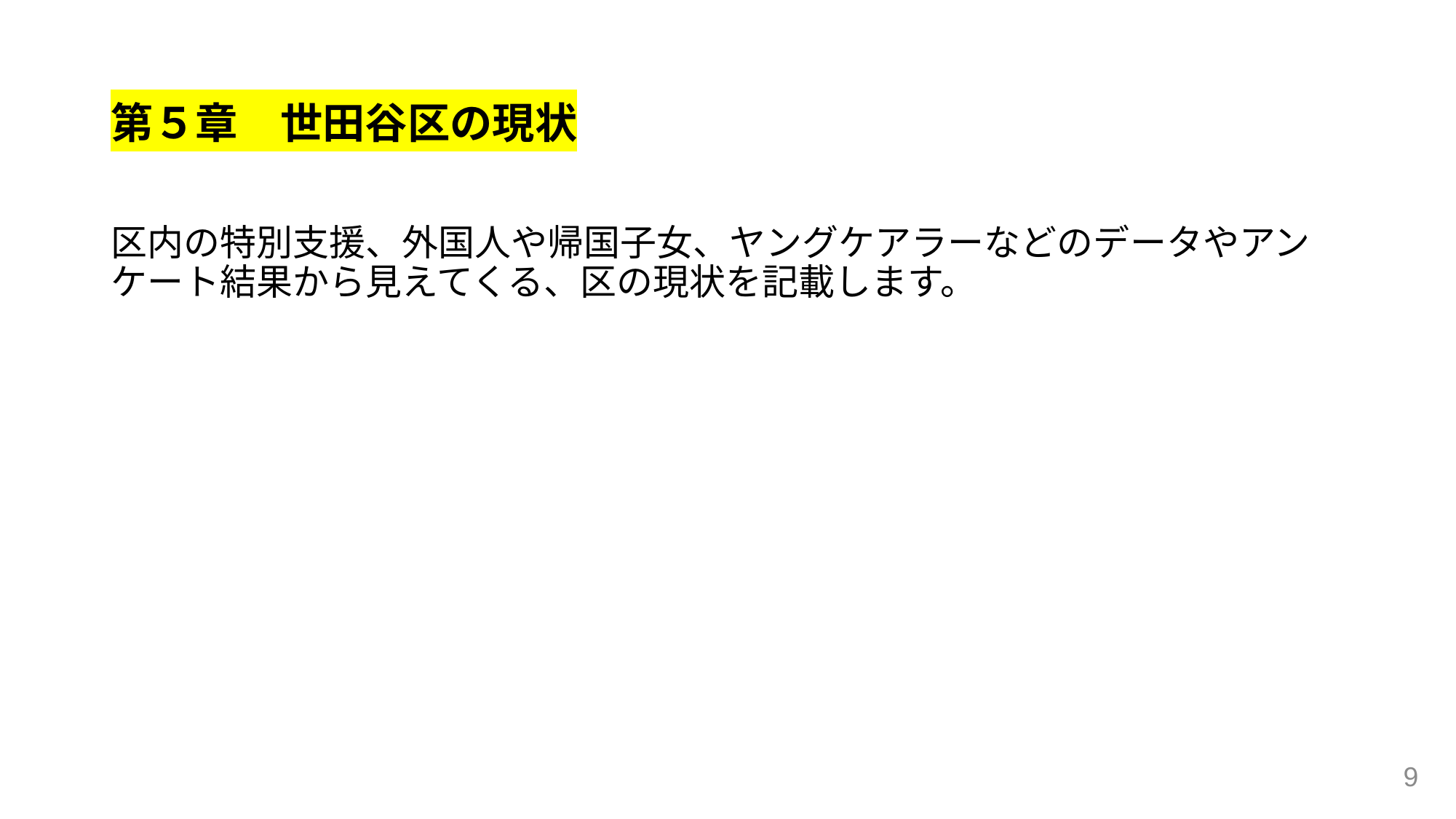

# 第５章　世田谷区の現状
区内の特別支援、外国人や帰国子女、ヤングケアラーなどのデータやアンケート結果から見えてくる、区の現状を記載します。
9